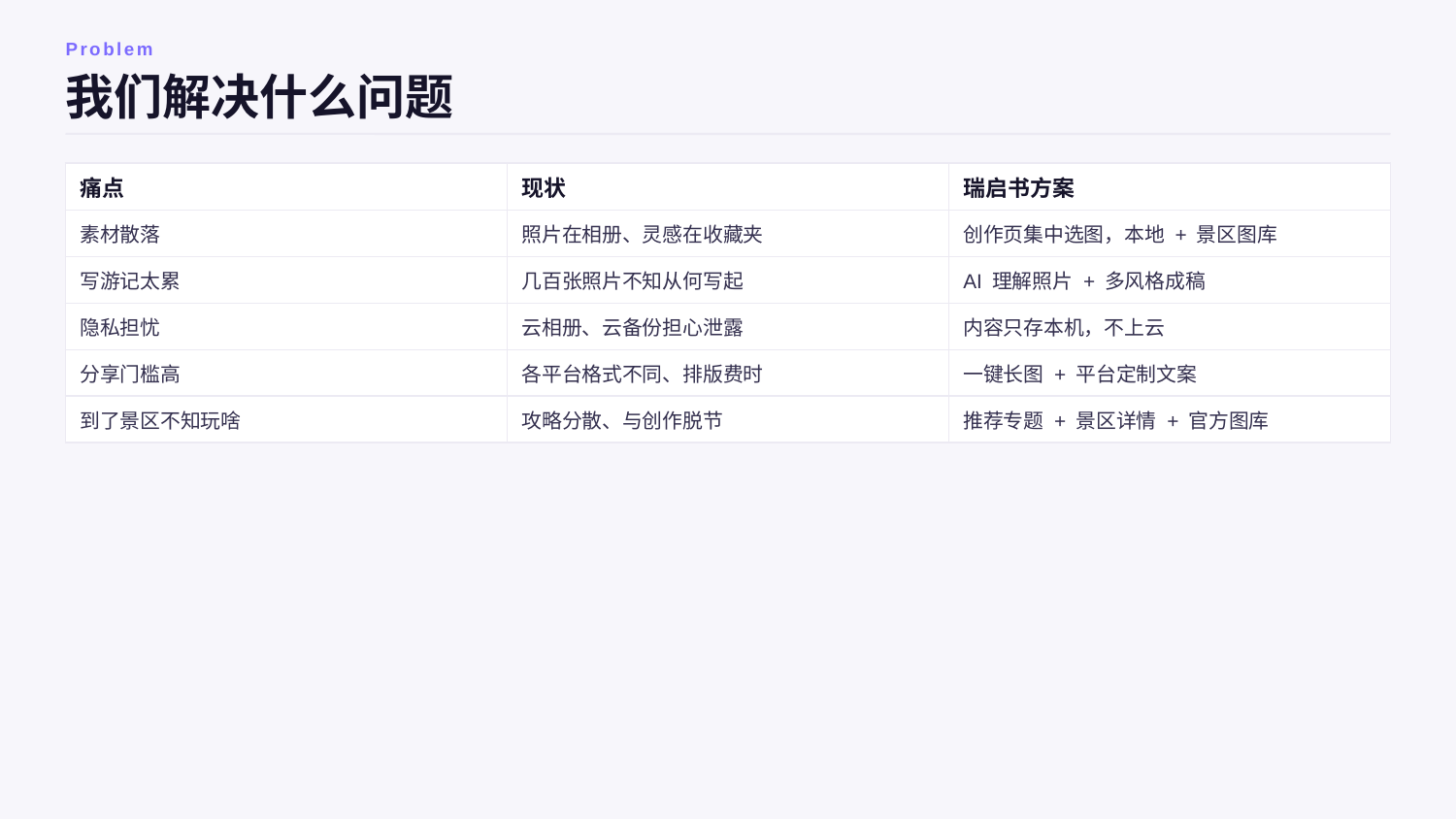

Problem
我们解决什么问题

| 痛点 | 现状 | 瑞启书方案 |
| --- | --- | --- |
| 素材散落 | 照片在相册、灵感在收藏夹 | 创作页集中选图，本地 + 景区图库 |
| 写游记太累 | 几百张照片不知从何写起 | AI 理解照片 + 多风格成稿 |
| 隐私担忧 | 云相册、云备份担心泄露 | 内容只存本机，不上云 |
| 分享门槛高 | 各平台格式不同、排版费时 | 一键长图 + 平台定制文案 |
| 到了景区不知玩啥 | 攻略分散、与创作脱节 | 推荐专题 + 景区详情 + 官方图库 |